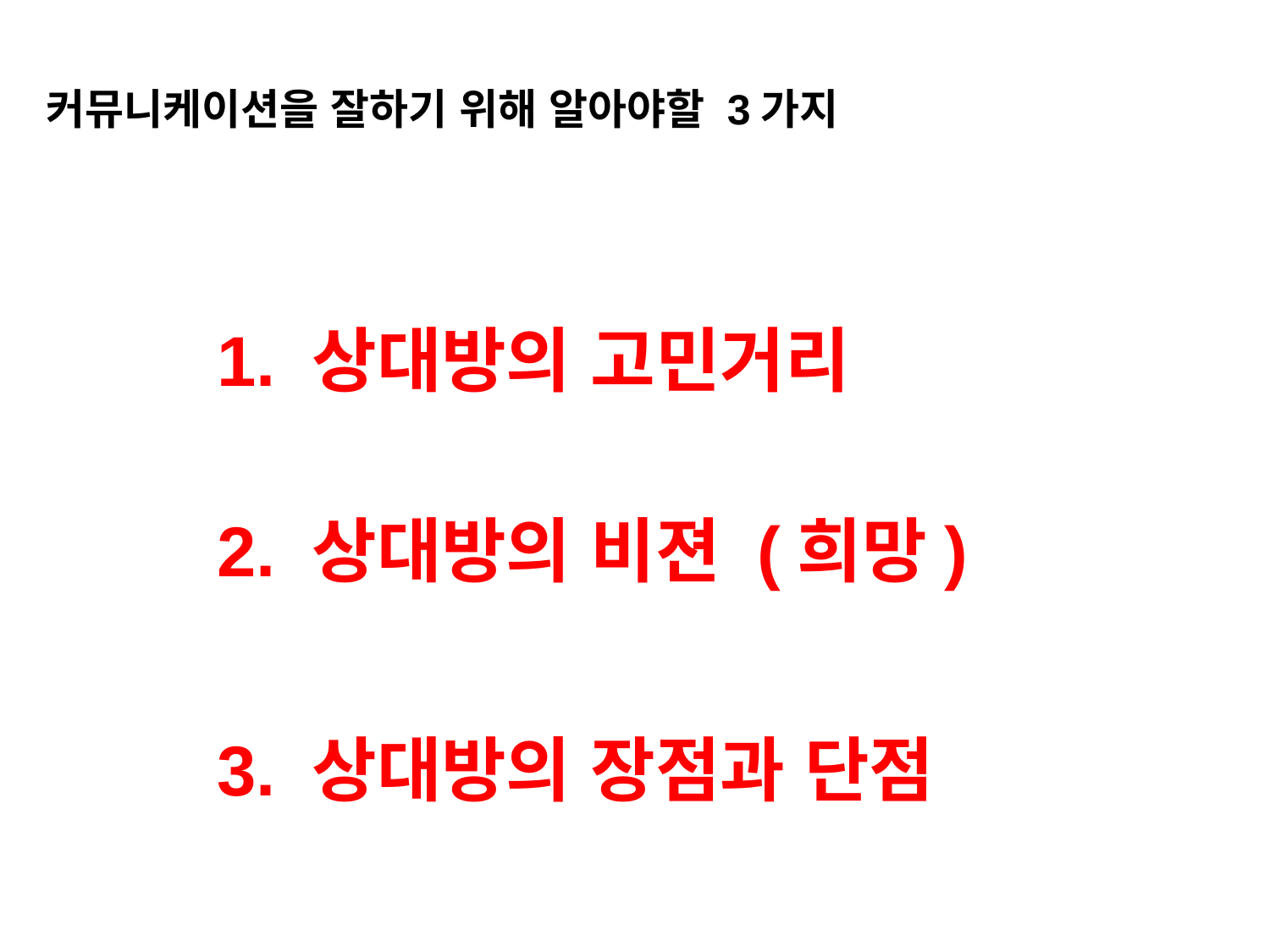

커뮤니케이션을 잘하기 위해 알아야할 3가지
  1. 상대방의 고민거리
  2. 상대방의 비젼 (희망)
  3. 상대방의 장점과 단점